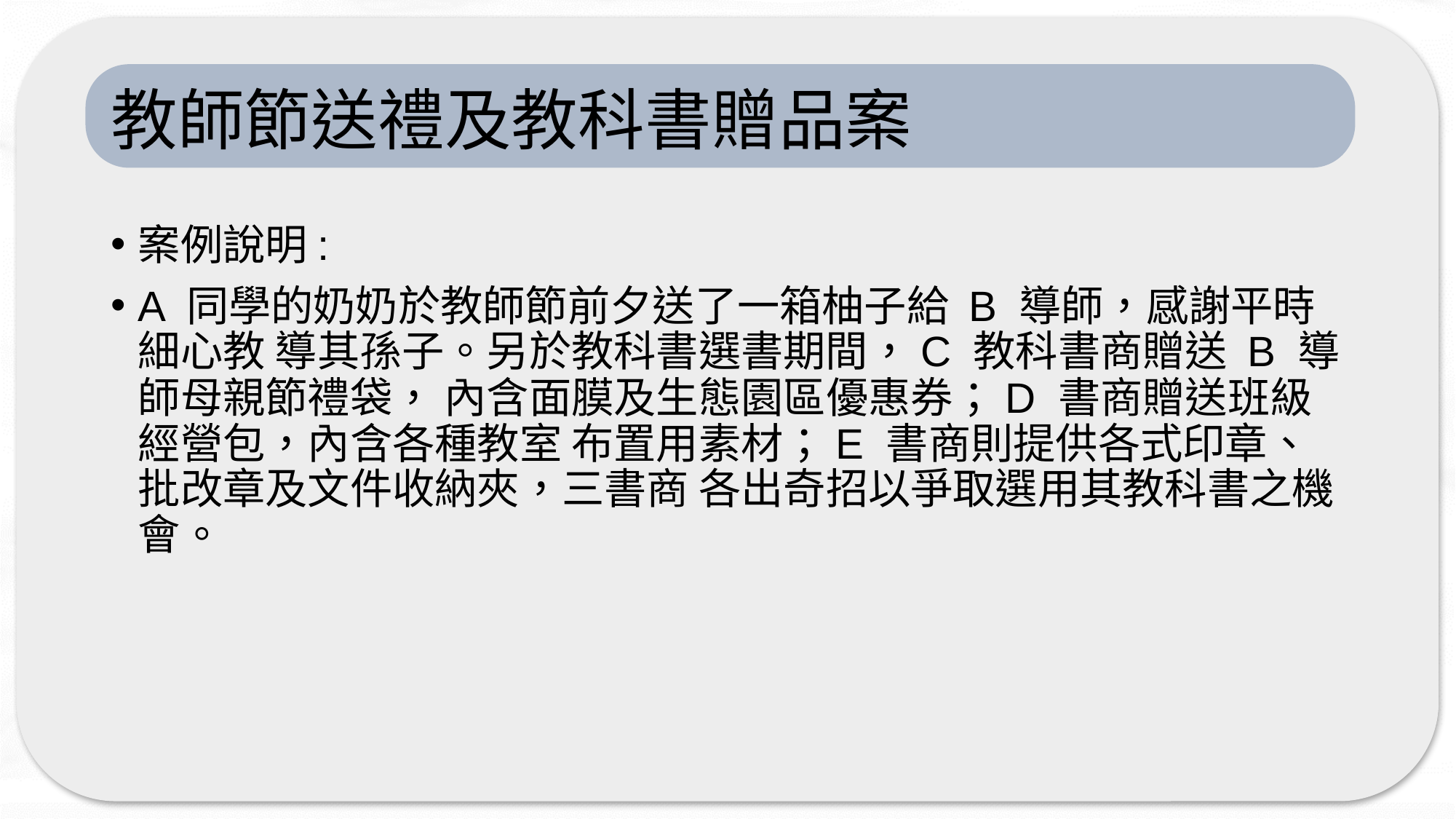

# 教師節送禮及教科書贈品案

案例說明:
A 同學的奶奶於教師節前夕送了一箱柚子給 B 導師，感謝平時細心教 導其孫子。另於教科書選書期間，C 教科書商贈送 B 導師母親節禮袋， 內含面膜及生態園區優惠券；D 書商贈送班級經營包，內含各種教室 布置用素材；E 書商則提供各式印章、批改章及文件收納夾，三書商 各出奇招以爭取選用其教科書之機會。